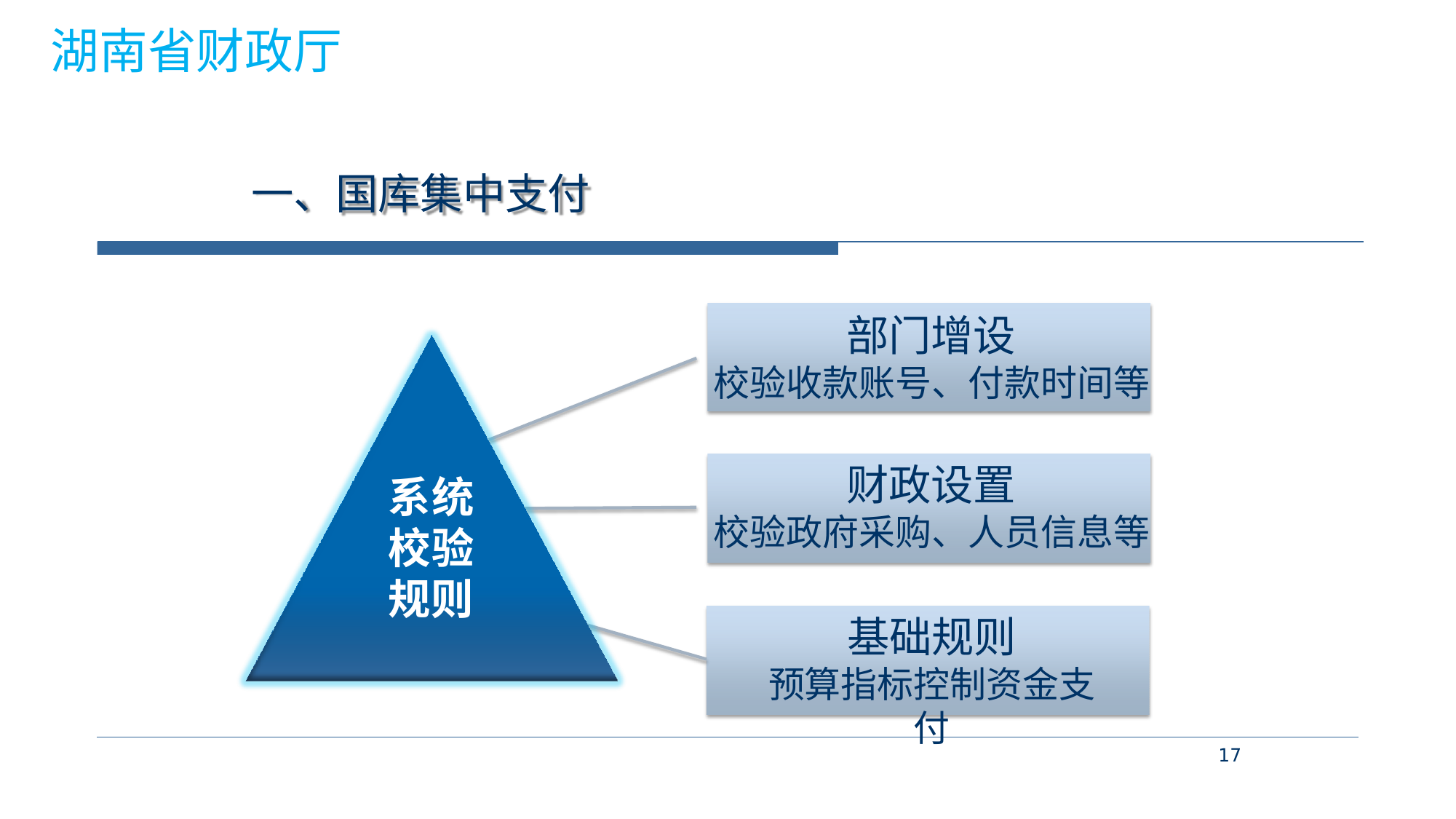

湖南省财政厅

# 一、国库集中支付

部门增设
校验收款账号、付款时间等

财政设置
校验政府采购、人员信息等
系统 校验 规则

基础规则
预算指标控制资金支付

17